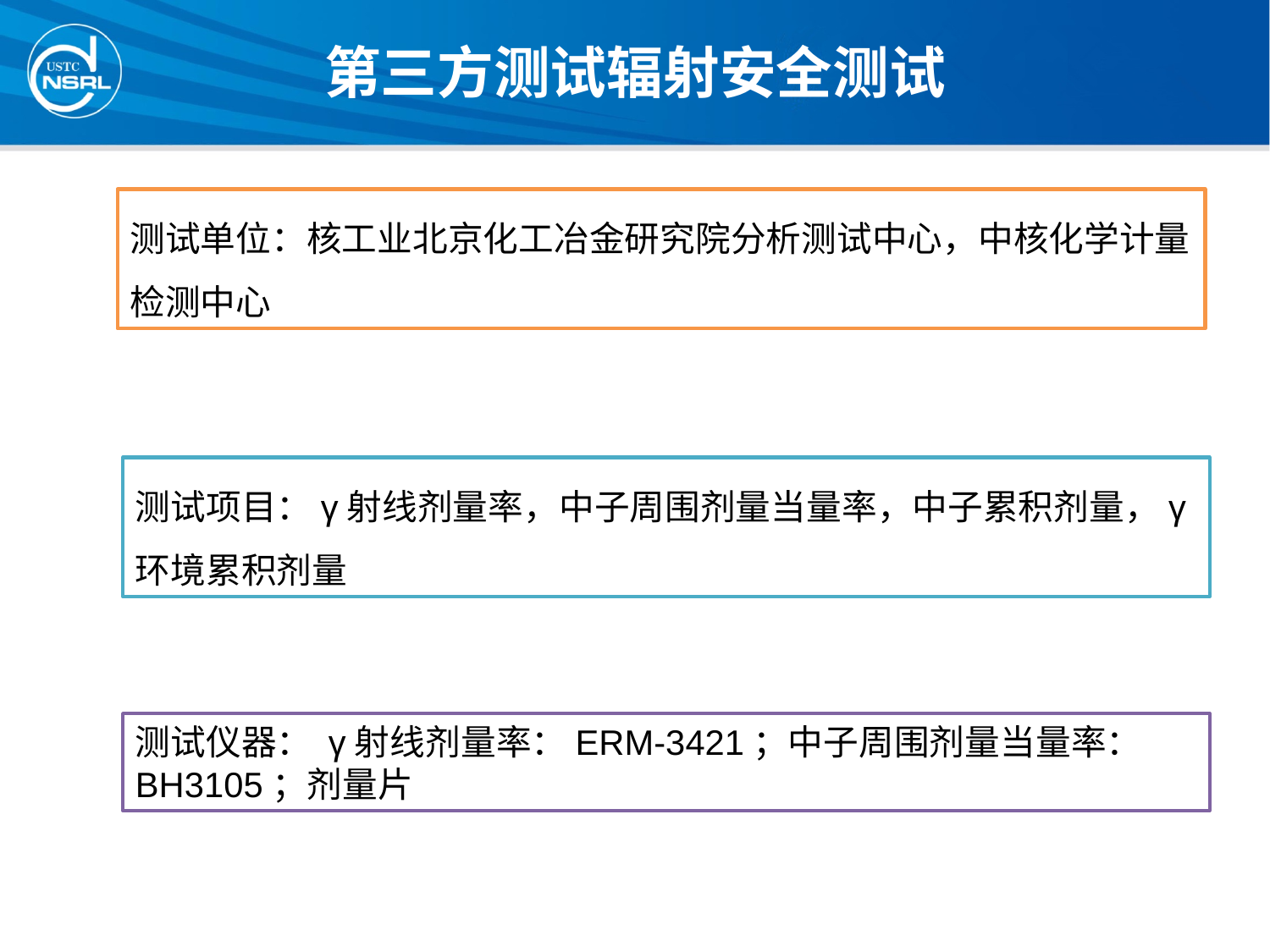

# 第三方测试辐射安全测试
测试单位：核工业北京化工冶金研究院分析测试中心，中核化学计量检测中心
测试项目：γ射线剂量率，中子周围剂量当量率，中子累积剂量，γ环境累积剂量
测试仪器： γ射线剂量率：ERM-3421；中子周围剂量当量率：BH3105；剂量片